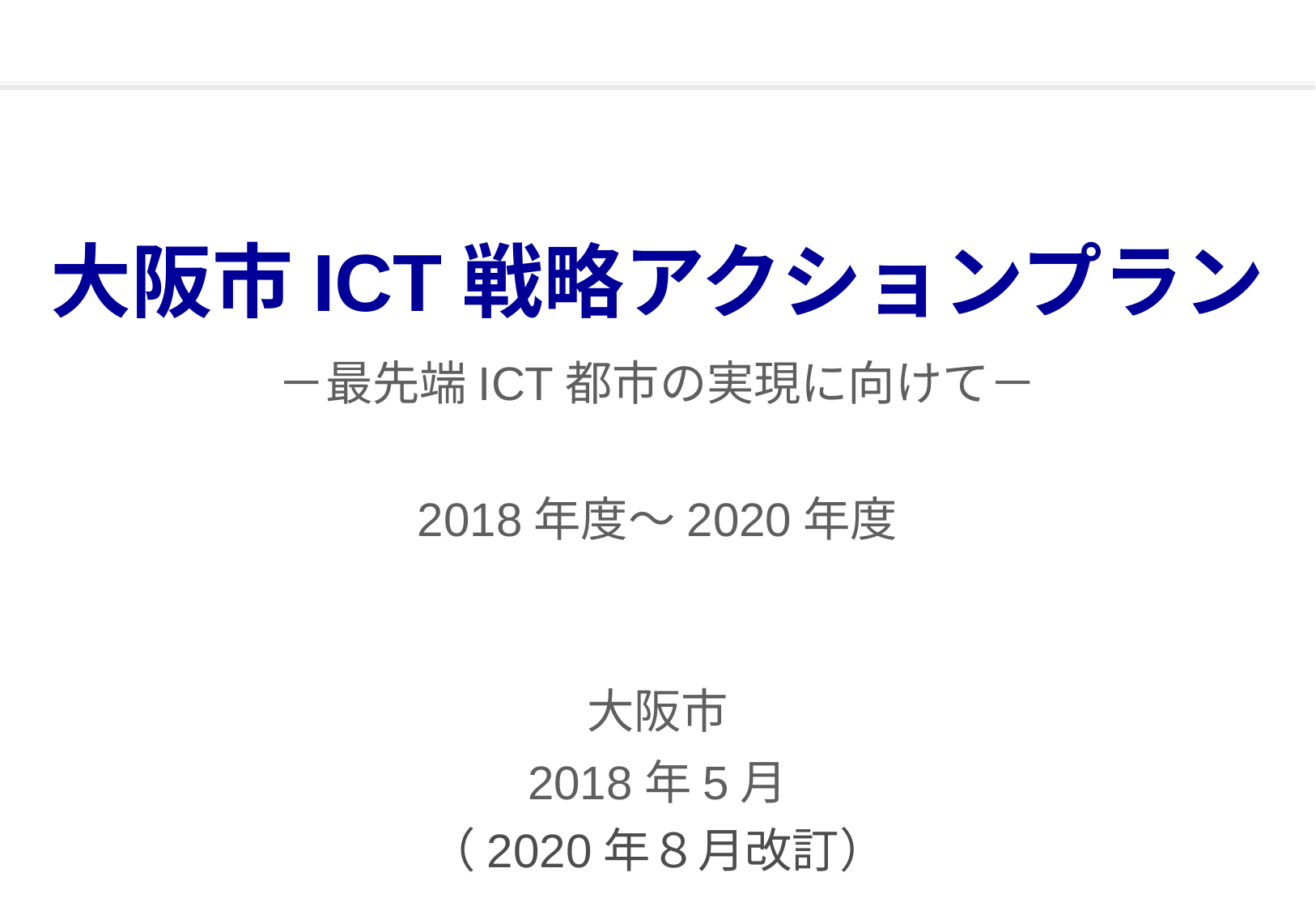

# 大阪市ICT戦略アクションプラン
－最先端ICT都市の実現に向けて－

2018年度～2020年度
大阪市
2018年5月
（2020年８月改訂）